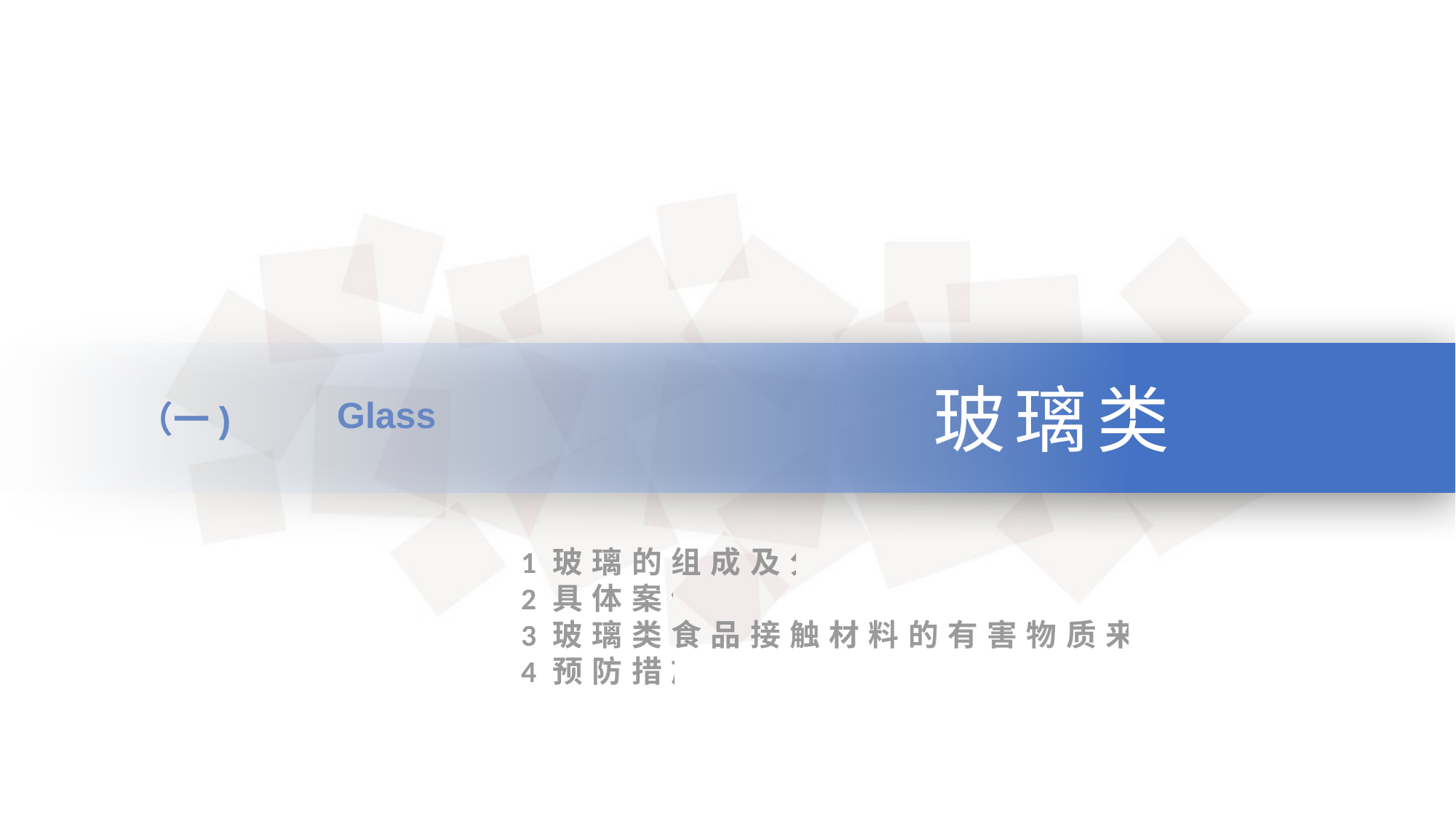

玻璃类
Glass
（一)
1玻璃的组成及分类
2具体案例
3玻璃类食品接触材料的有害物质来源及危害
4预防措施